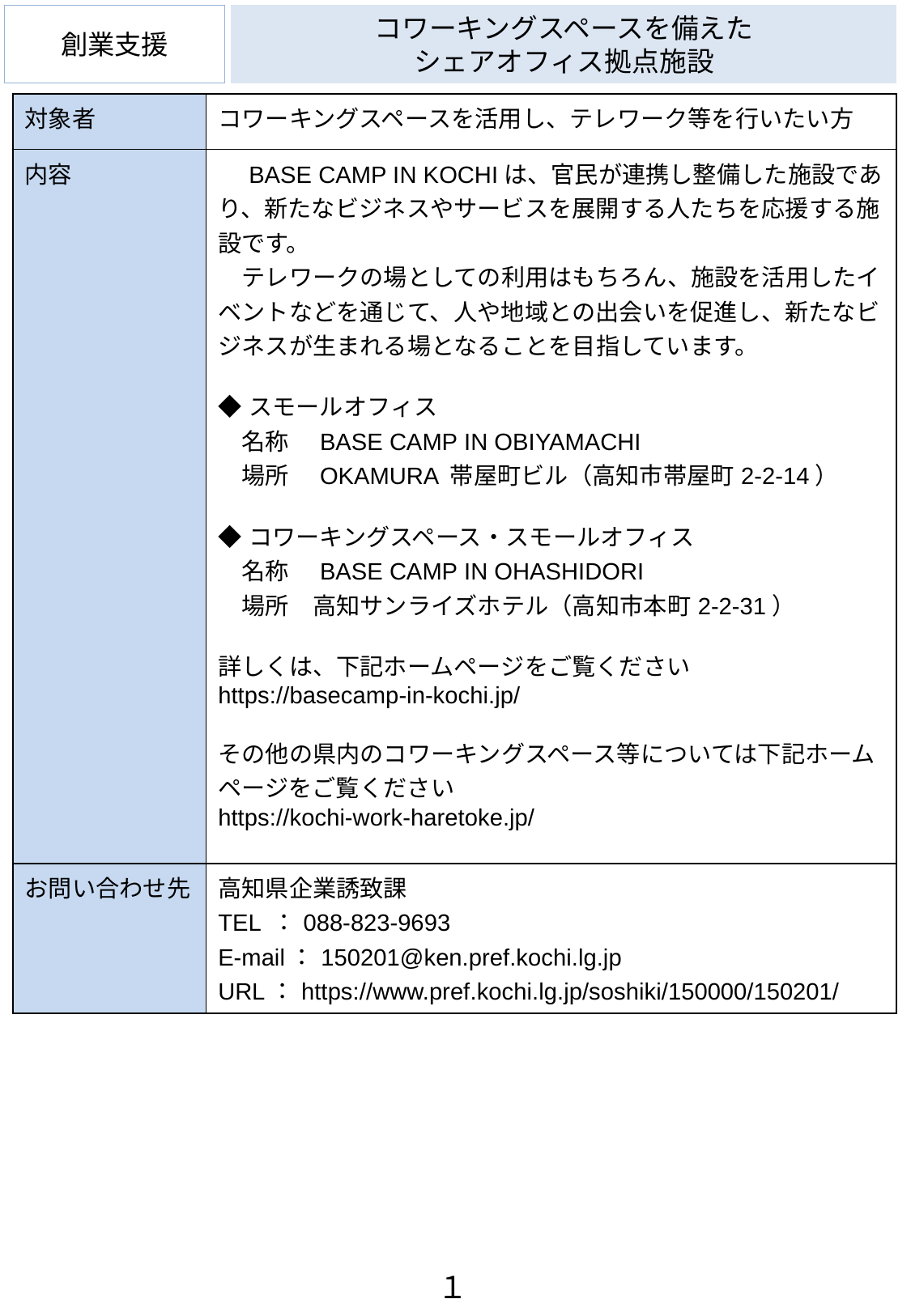

創業支援
# コワーキングスペースを備えた
シェアオフィス拠点施設
| 対象者 | コワーキングスペースを活用し、テレワーク等を行いたい方 |
| --- | --- |
| 内容 | BASE CAMP IN KOCHIは、官民が連携し整備した施設であり、新たなビジネスやサービスを展開する人たちを応援する施設です。 　テレワークの場としての利用はもちろん、施設を活用したイベントなどを通じて、人や地域との出会いを促進し、新たなビジネスが生まれる場となることを目指しています。 ◆スモールオフィス 　名称　BASE CAMP IN OBIYAMACHI 　場所　OKAMURA 帯屋町ビル（高知市帯屋町2-2-14） ◆コワーキングスペース・スモールオフィス 　名称　BASE CAMP IN OHASHIDORI 　場所　高知サンライズホテル（高知市本町2-2-31） 詳しくは、下記ホームページをご覧ください https://basecamp-in-kochi.jp/ その他の県内のコワーキングスペース等については下記ホームページをご覧ください https://kochi-work-haretoke.jp/ |
| お問い合わせ先 | 高知県企業誘致課 TEL ：088-823-9693 E-mail：150201@ken.pref.kochi.lg.jp URL：https://www.pref.kochi.lg.jp/soshiki/150000/150201/ |
１